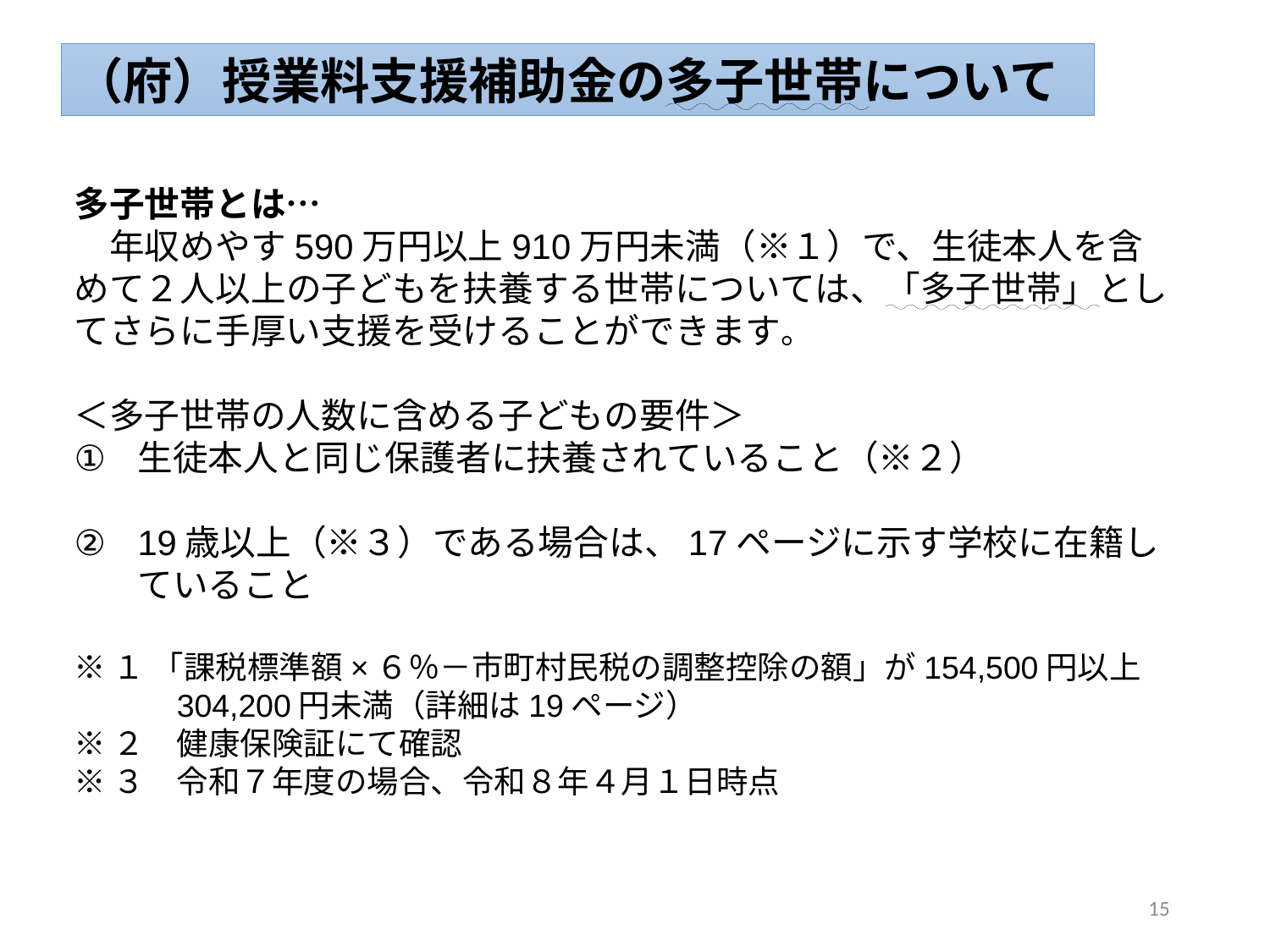

（府）授業料支援補助金の多子世帯について
多子世帯とは…
　年収めやす590万円以上910万円未満（※１）で、生徒本人を含めて２人以上の子どもを扶養する世帯については、「多子世帯」としてさらに手厚い支援を受けることができます。

＜多子世帯の人数に含める子どもの要件＞
生徒本人と同じ保護者に扶養されていること（※２）

19歳以上（※３）である場合は、17ページに示す学校に在籍していること

※１ 「課税標準額×６％－市町村民税の調整控除の額」が154,500円以上
　　　304,200円未満（詳細は19ページ）
※２　健康保険証にて確認
※３　令和７年度の場合、令和８年４月１日時点
15